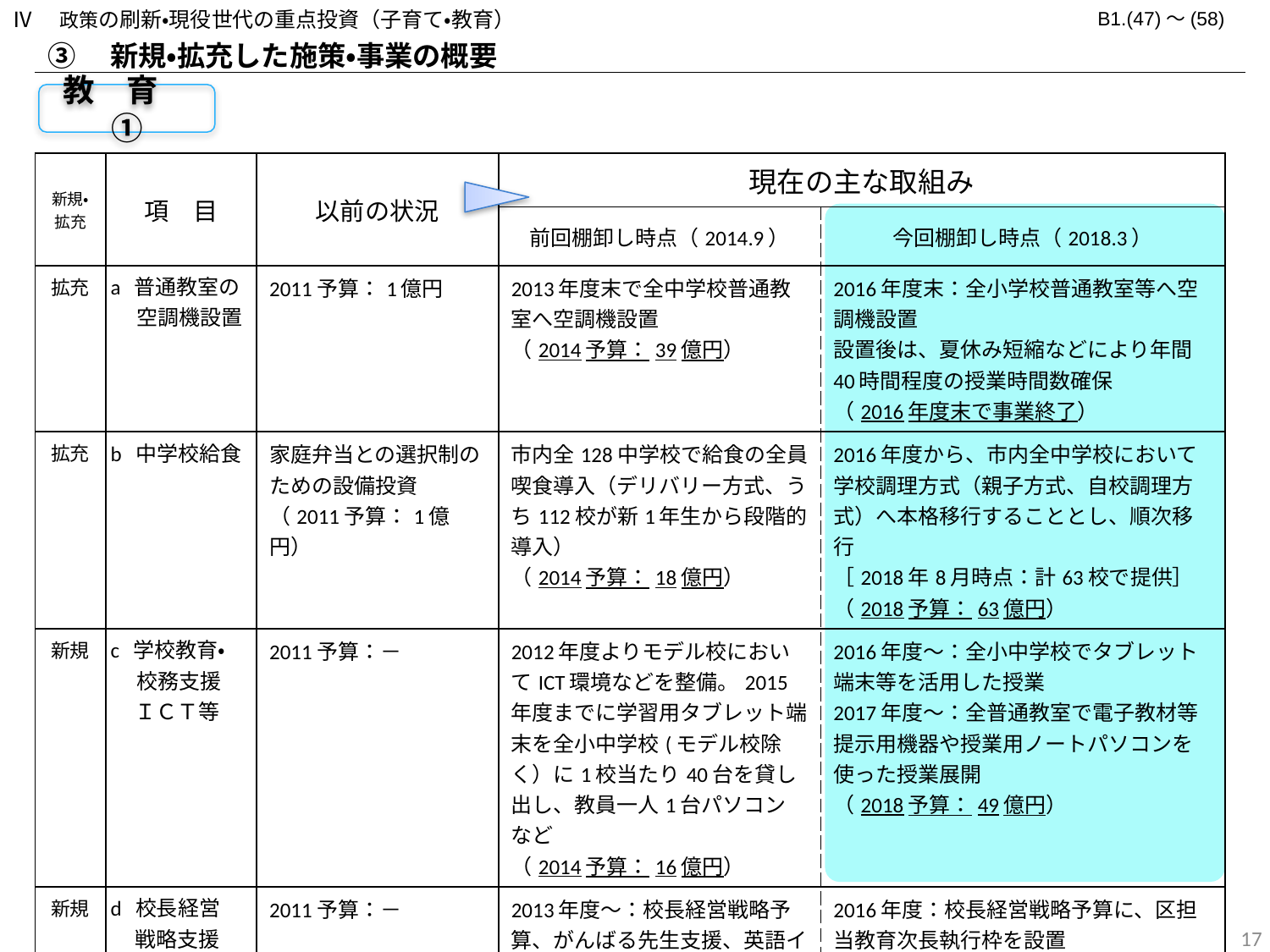

Ⅳ　政策の刷新・現役世代の重点投資（子育て・教育）
B1.(47)～(58)
③　新規・拡充した施策・事業の概要
教　育　①
| 新規・ 拡充 | 項　目 | 以前の状況 | 現在の主な取組み |  |
| --- | --- | --- | --- | --- |
|  |  |  | 前回棚卸し時点（2014.9） | 今回棚卸し時点（2018.3） |
| 拡充 | a 普通教室の 　 空調機設置 | 2011予算：1億円 | 2013年度末で全中学校普通教室へ空調機設置 （2014予算：39億円） | 2016年度末：全小学校普通教室等へ空調機設置 設置後は、夏休み短縮などにより年間40時間程度の授業時間数確保 （2016年度末で事業終了） |
| 拡充 | b 中学校給食 | 家庭弁当との選択制のための設備投資 （2011予算：1億円） | 市内全128中学校で給食の全員喫食導入（デリバリー方式、うち112校が新1年生から段階的導入） （2014予算：18億円） | 2016年度から、市内全中学校において学校調理方式（親子方式、自校調理方式）へ本格移行することとし、順次移行 ［2018年8月時点：計63校で提供］ （2018予算：63億円） |
| 新規 | c 学校教育・ 　 校務支援 ＩＣＴ等 | 2011予算：－ | 2012年度よりモデル校においてICT環境などを整備。2015年度までに学習用タブレット端末を全小中学校(モデル校除く）に1校当たり40台を貸し出し、教員一人1台パソコン　など （2014予算：16億円） | 2016年度～：全小中学校でタブレット端末等を活用した授業 2017年度～：全普通教室で電子教材等提示用機器や授業用ノートパソコンを使った授業展開 （2018予算：49億円） |
| 新規 | d 校長経営 戦略支援 予算等 | 2011予算：－ | 2013年度～：校長経営戦略予算、がんばる先生支援、英語イノベーション事業等を実施。 （2014予算：27億円） | 2016年度：校長経営戦略予算に、区担当教育次長執行枠を設置 （2018予算：34億円） |

17